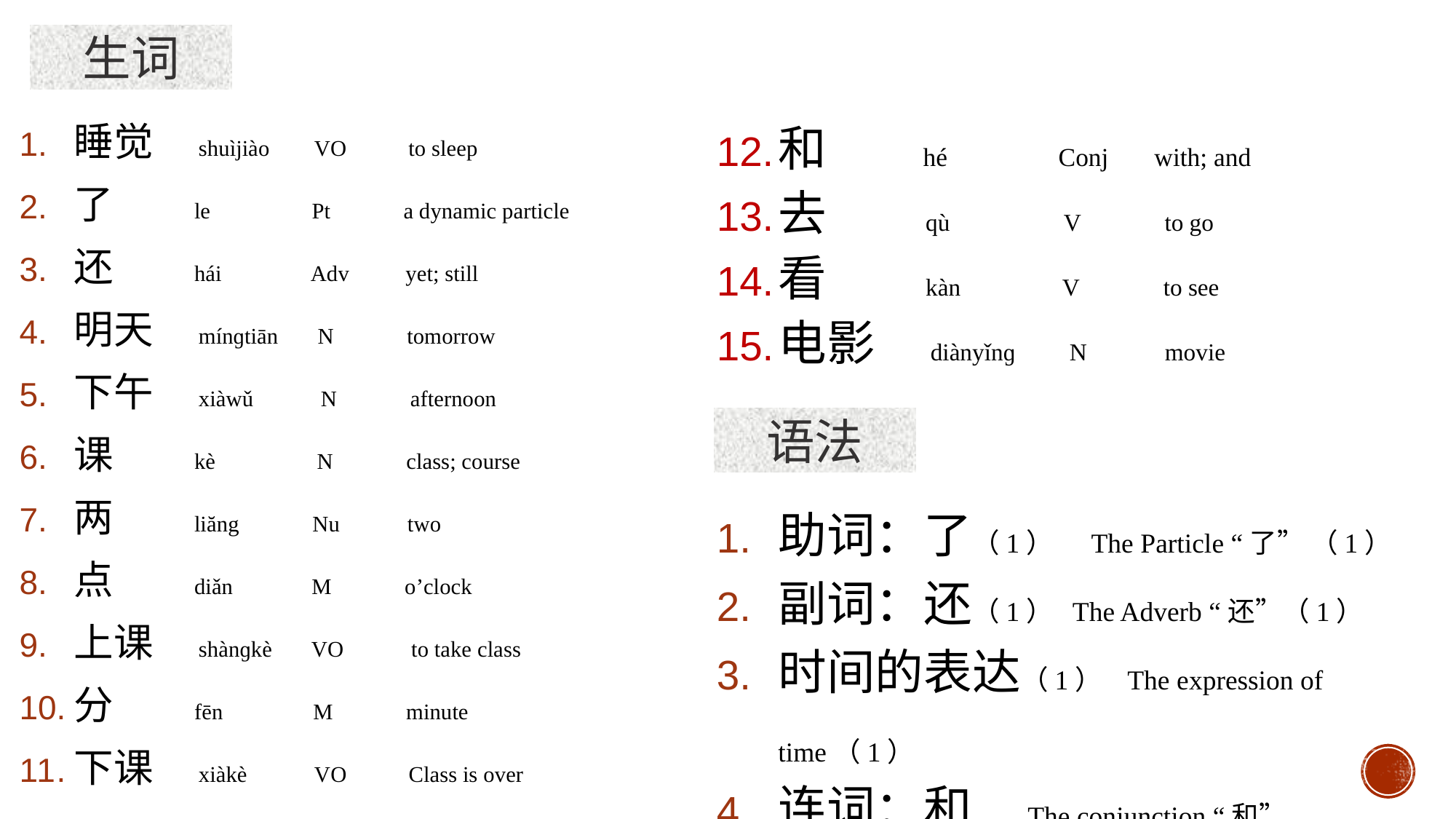

生词
睡觉        shuìjiào        VO           to sleep
了               le                  Pt             a dynamic particle
还               hái                Adv          yet; still
明天        mínɡtiān       N             tomorrow
下午        xiàwǔ            N             afternoon
课               kè                  N             class; course
两               liăng             Nu            two
点               diǎn              M             o’clock
上课        shànɡkè       VO            to take class
分               fēn                M             minute
下课        xiàkè            VO           Class is over

和            hé                 Conj       with; and
去        qù                   V              to go
看        kàn                 V              to see
电影    diànyǐnɡ         N             movie
语法
助词：了（1）     The Particle “了” （1）
副词：还（1）  The Adverb “还”（1）
时间的表达（1）   The expression of time（1）
连词：和    The conjunction “和”